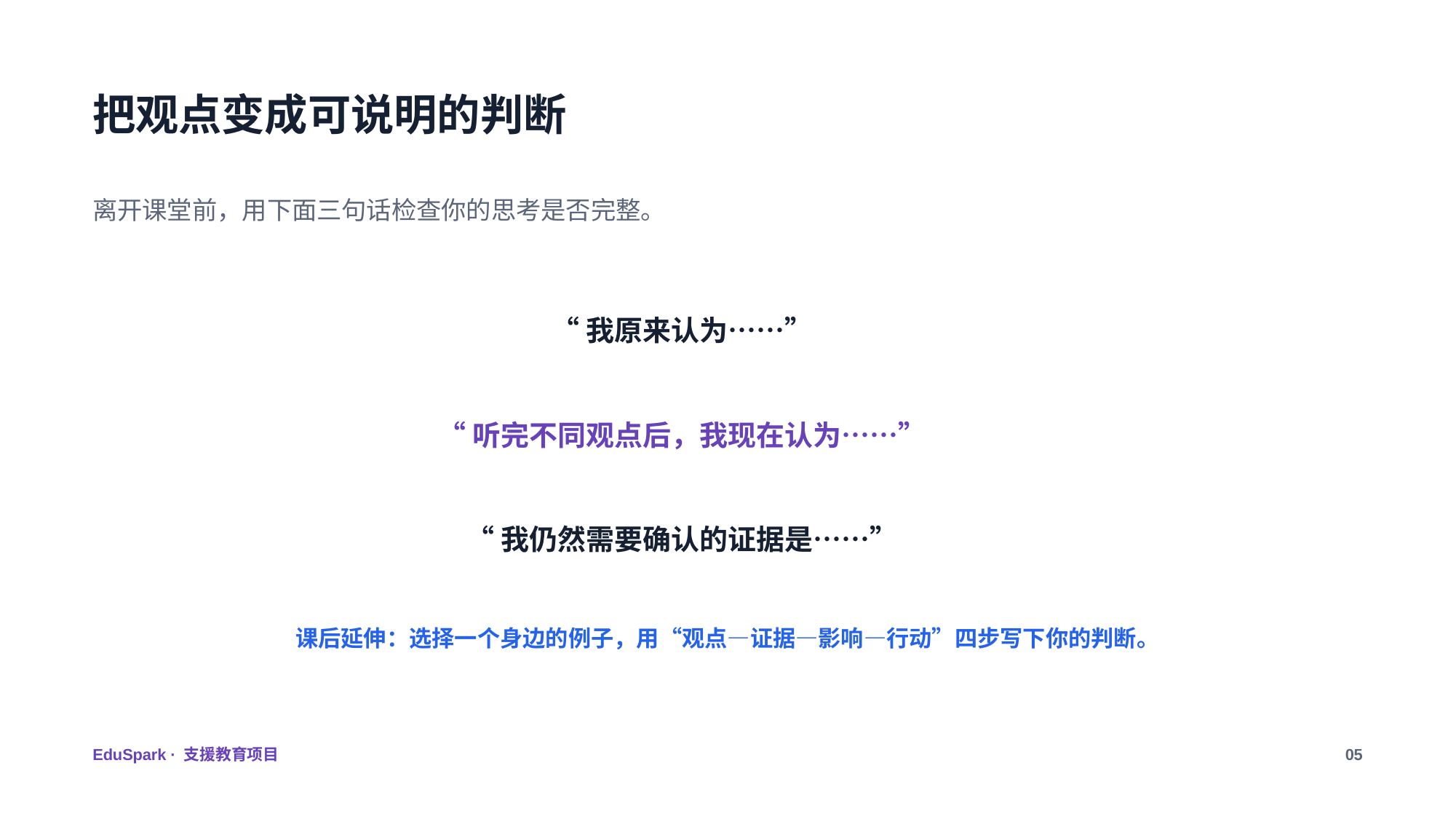

把观点变成可说明的判断
离开课堂前，用下面三句话检查你的思考是否完整。
“我原来认为……”
“听完不同观点后，我现在认为……”
“我仍然需要确认的证据是……”
课后延伸：选择一个身边的例子，用“观点—证据—影响—行动”四步写下你的判断。
EduSpark · 支援教育项目
05